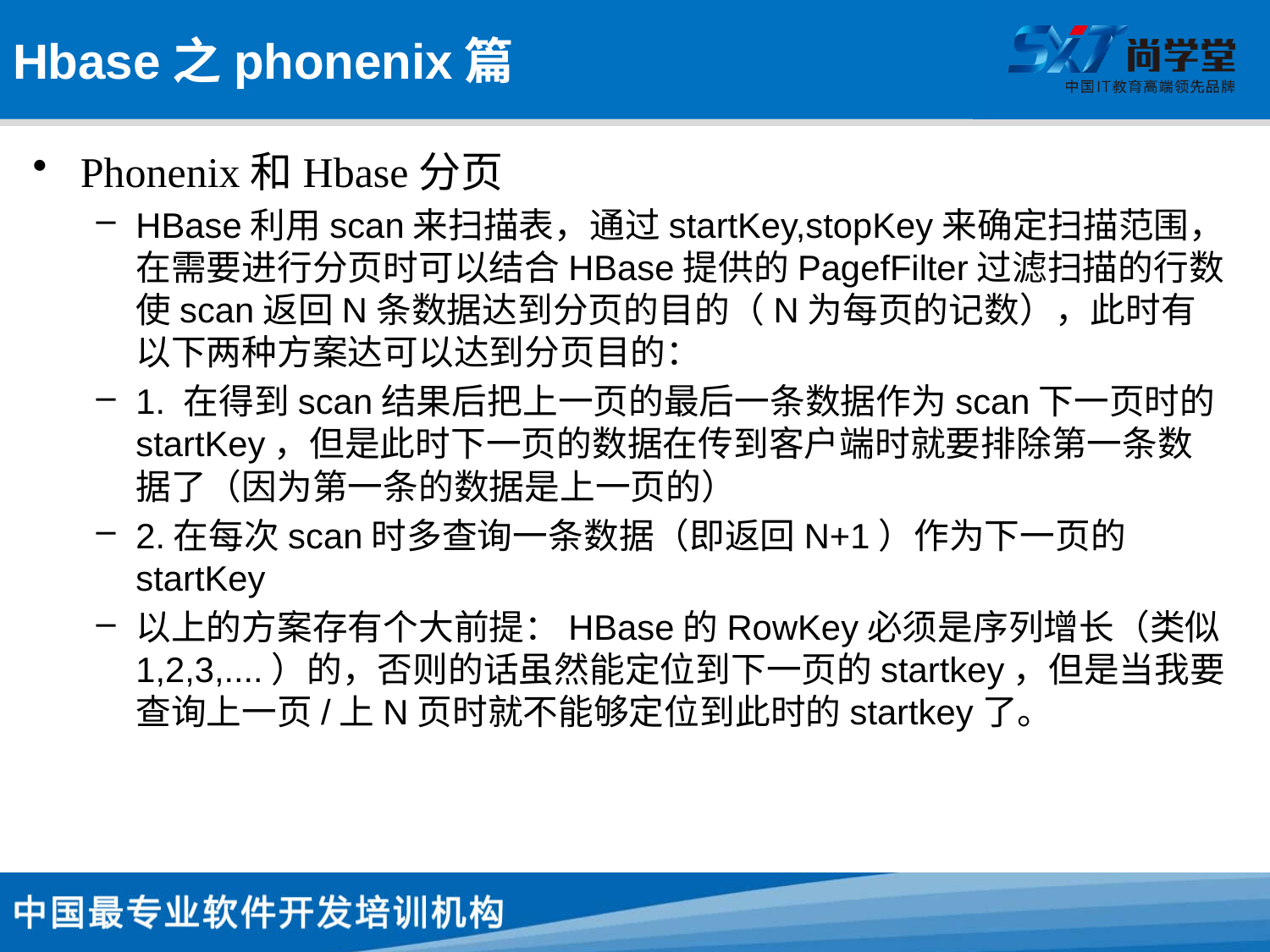

# Hbase之phonenix篇
Phonenix和Hbase分页
HBase利用scan来扫描表，通过startKey,stopKey来确定扫描范围，在需要进行分页时可以结合HBase提供的PagefFilter过滤扫描的行数使scan返回N条数据达到分页的目的（N为每页的记数），此时有以下两种方案达可以达到分页目的：
1. 在得到scan结果后把上一页的最后一条数据作为scan下一页时的startKey，但是此时下一页的数据在传到客户端时就要排除第一条数据了（因为第一条的数据是上一页的）
2.在每次scan时多查询一条数据（即返回N+1）作为下一页的startKey
以上的方案存有个大前提：HBase的RowKey必须是序列增长（类似1,2,3,....）的，否则的话虽然能定位到下一页的startkey，但是当我要查询上一页/上N页时就不能够定位到此时的startkey了。